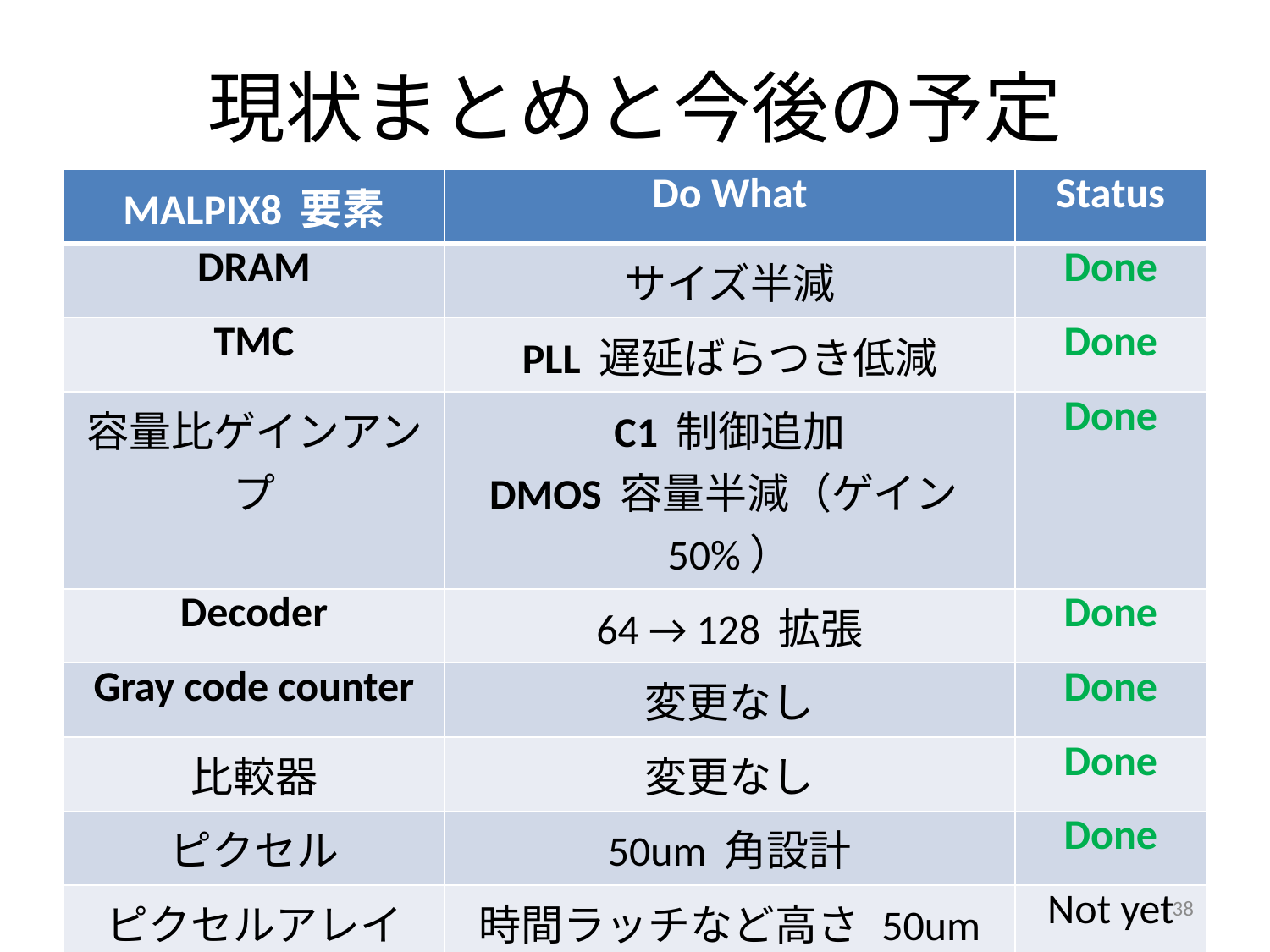

# 現状まとめと今後の予定
| MALPIX8 要素 | Do What | Status |
| --- | --- | --- |
| DRAM | サイズ半減 | Done |
| TMC | PLL 遅延ばらつき低減 | Done |
| 容量比ゲインアンプ | C1 制御追加 DMOS 容量半減（ゲイン50%） | Done |
| Decoder | 64 → 128 拡張 | Done |
| Gray code counter | 変更なし | Done |
| 比較器 | 変更なし | Done |
| ピクセル | 50um 角設計 | Done |
| ピクセルアレイ 入出力部 | 時間ラッチなど高さ 50um 内に収める | Not yet |
| トップ配線 | 配線および I/O セルの配置 | Not yet |
38